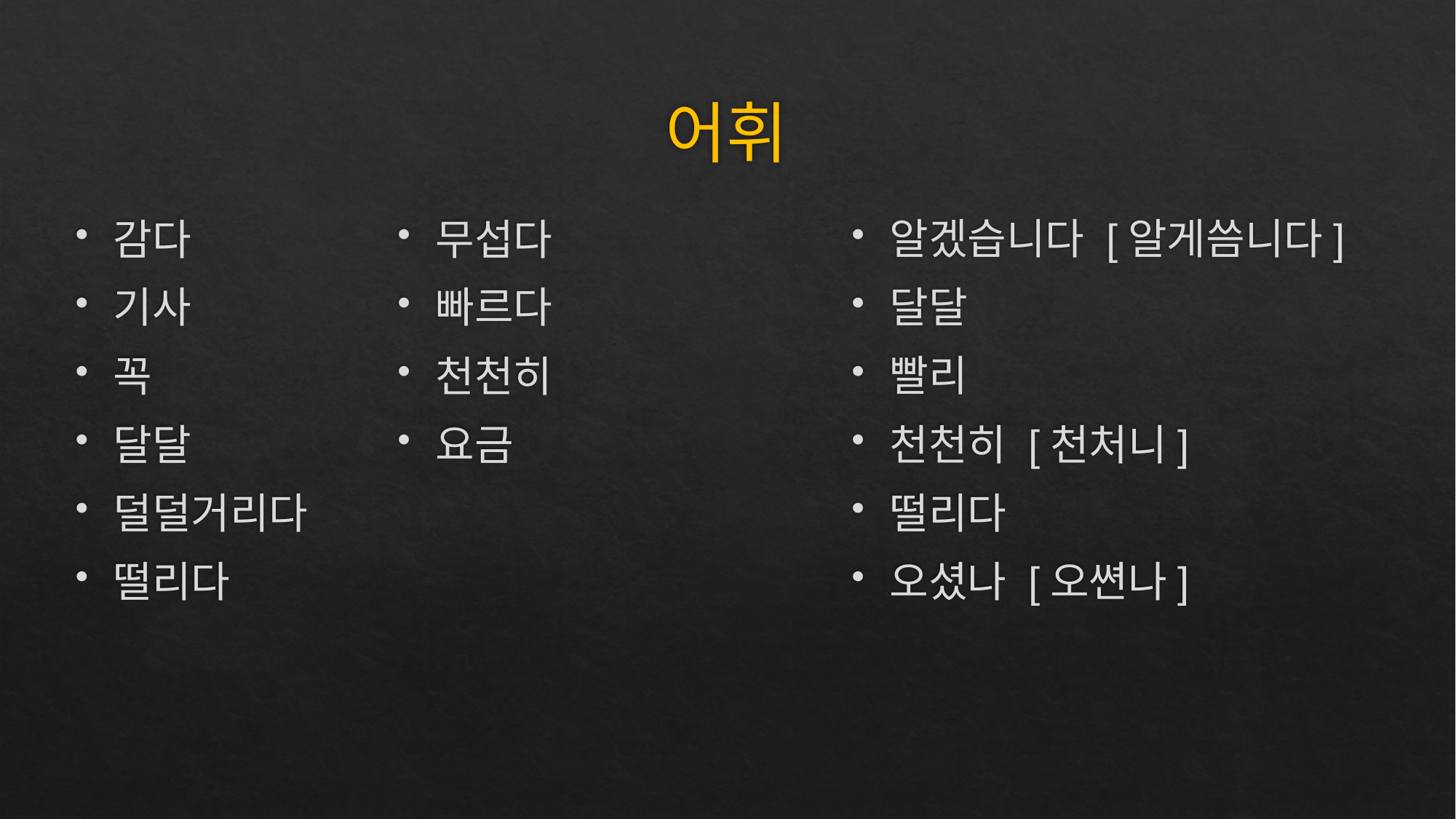

# 어휘
알겠습니다 [알게씀니다]
달달
빨리
천천히 [천처니]
떨리다
오셨나 [오쎤나]
감다
기사
꼭
달달
덜덜거리다
떨리다
무섭다
빠르다
천천히
요금